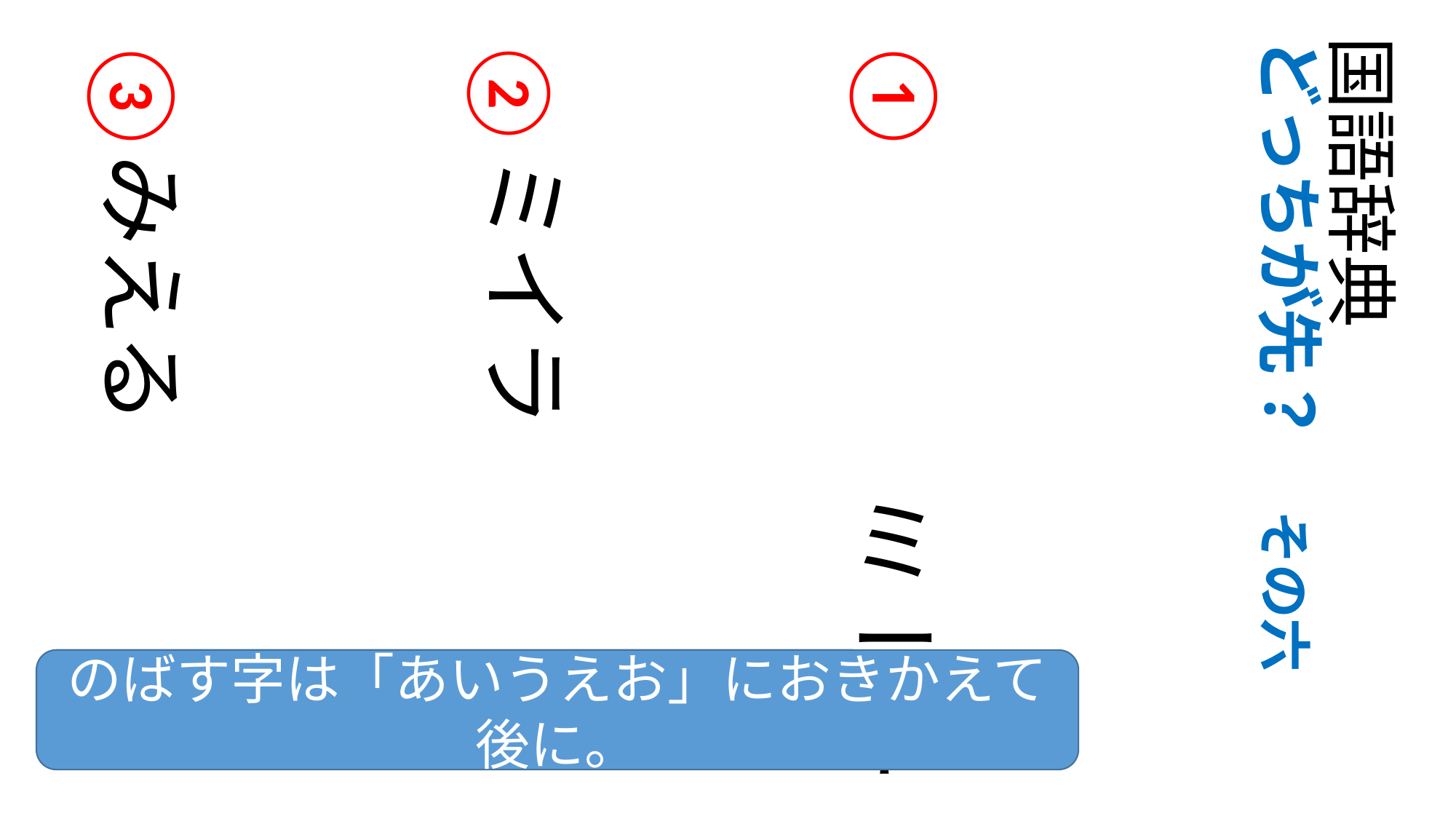

③
②
①
国語辞典
どっちが先？　その六
みえる
ミイラ
# ミート
のばす字は「あいうえお」におきかえて後に。